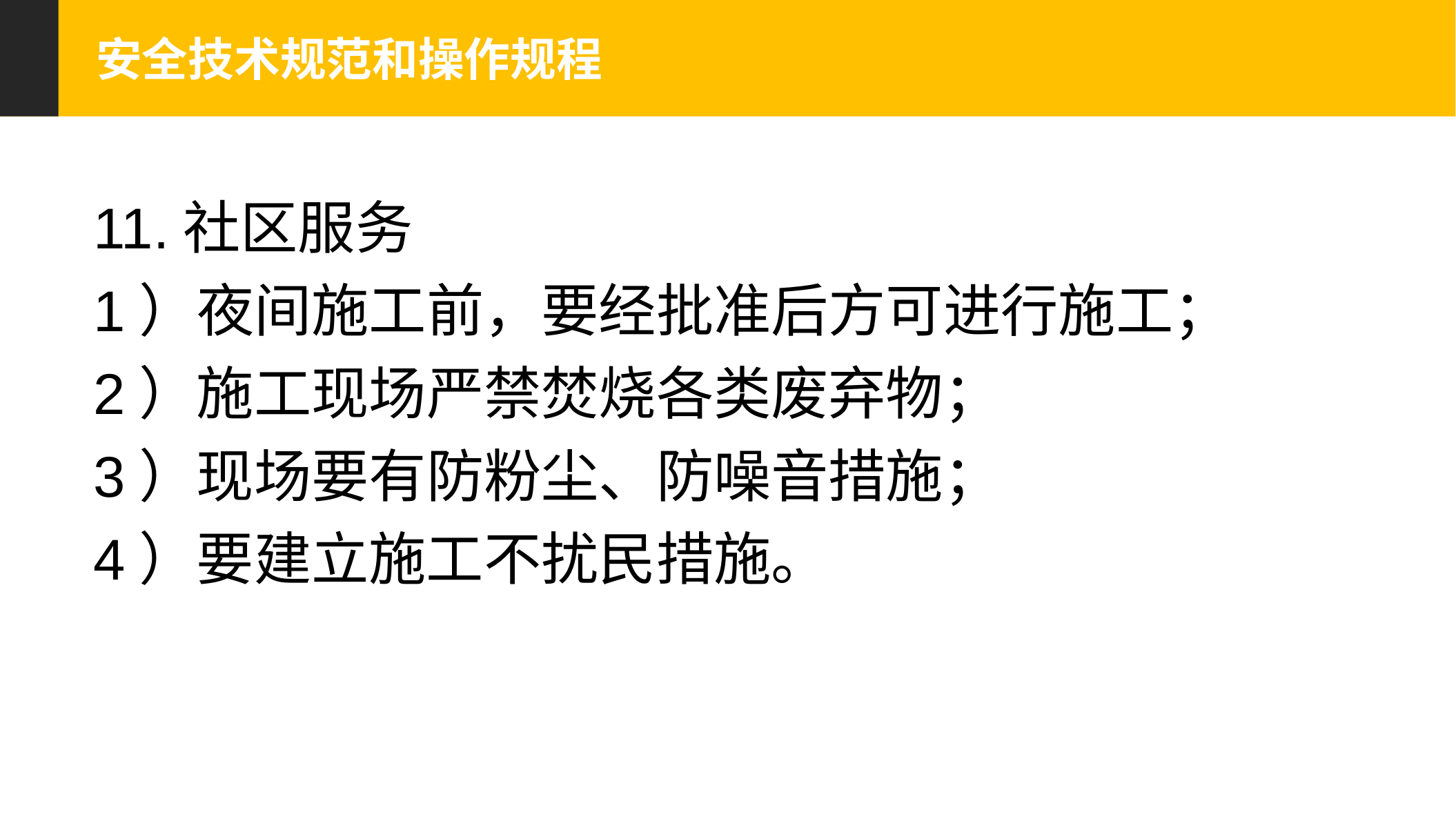

安全技术规范和操作规程
 11.社区服务
 1）夜间施工前，要经批准后方可进行施工；
 2）施工现场严禁焚烧各类废弃物；
 3）现场要有防粉尘、防噪音措施；
 4）要建立施工不扰民措施。